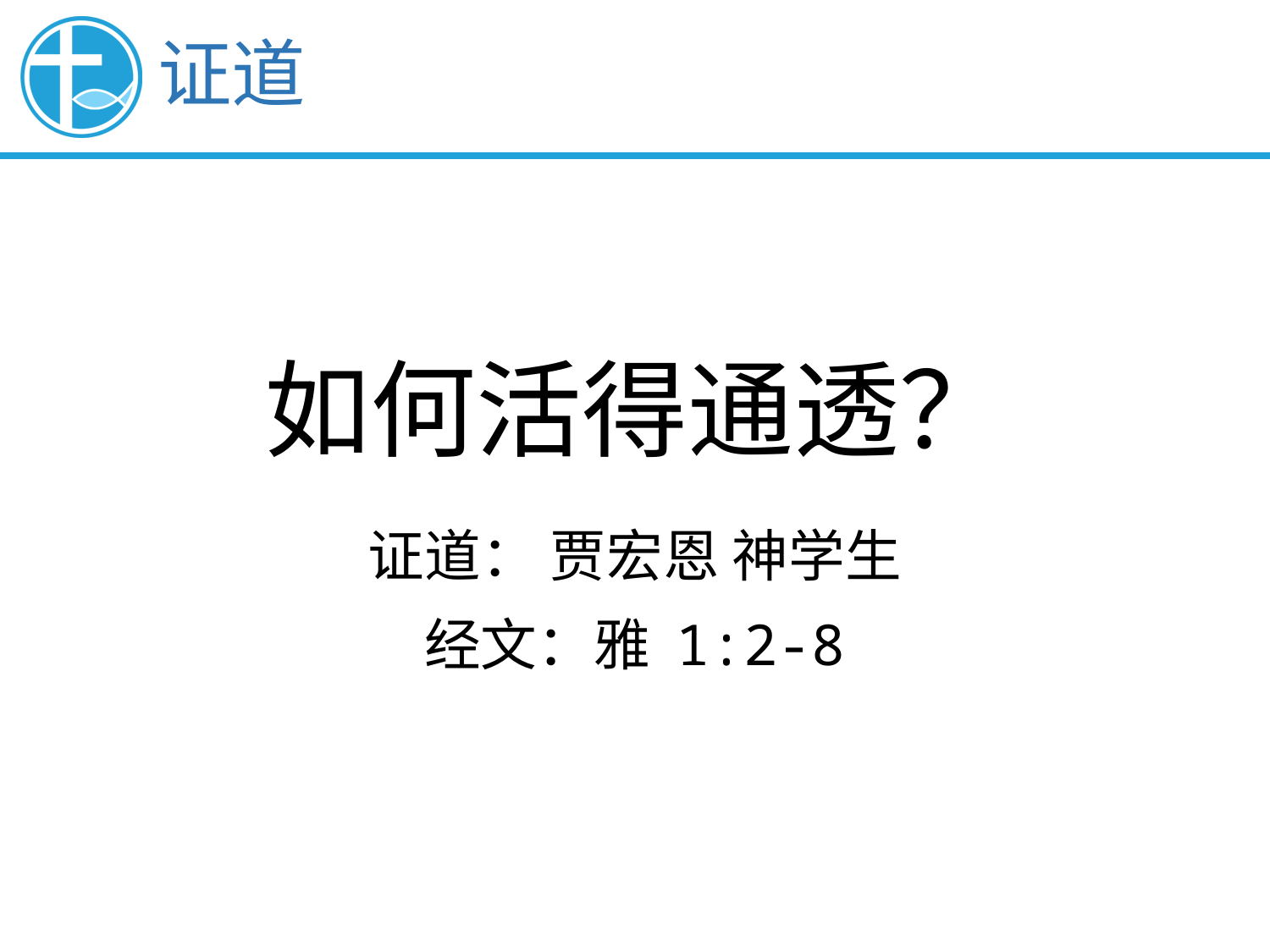

证道
如何活得通透？
证道： 贾宏恩 神学生
经文：雅 1:2-8